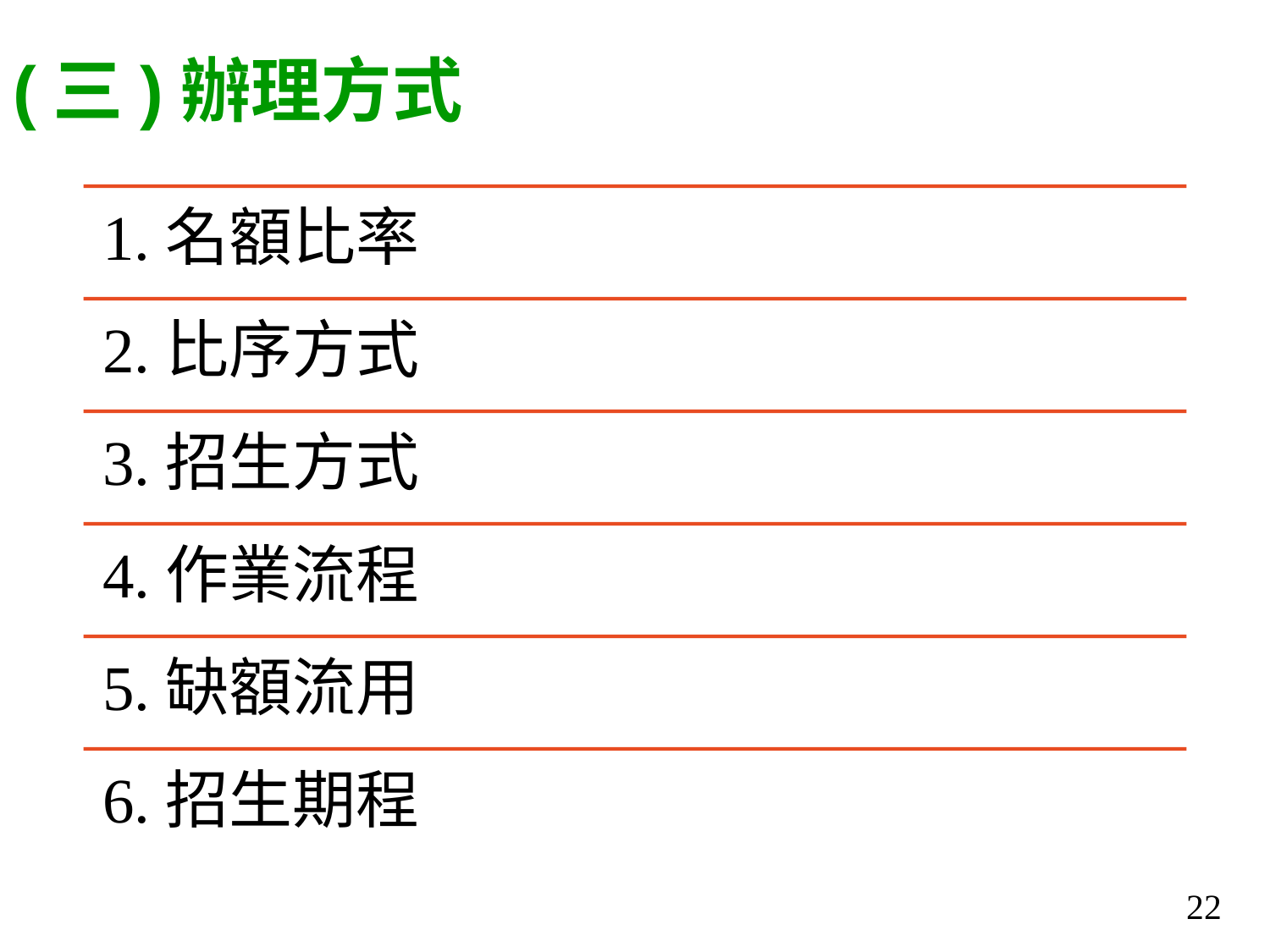

(三)辦理方式
1.名額比率
2.比序方式
3.招生方式
4.作業流程
5.缺額流用
6.招生期程
22